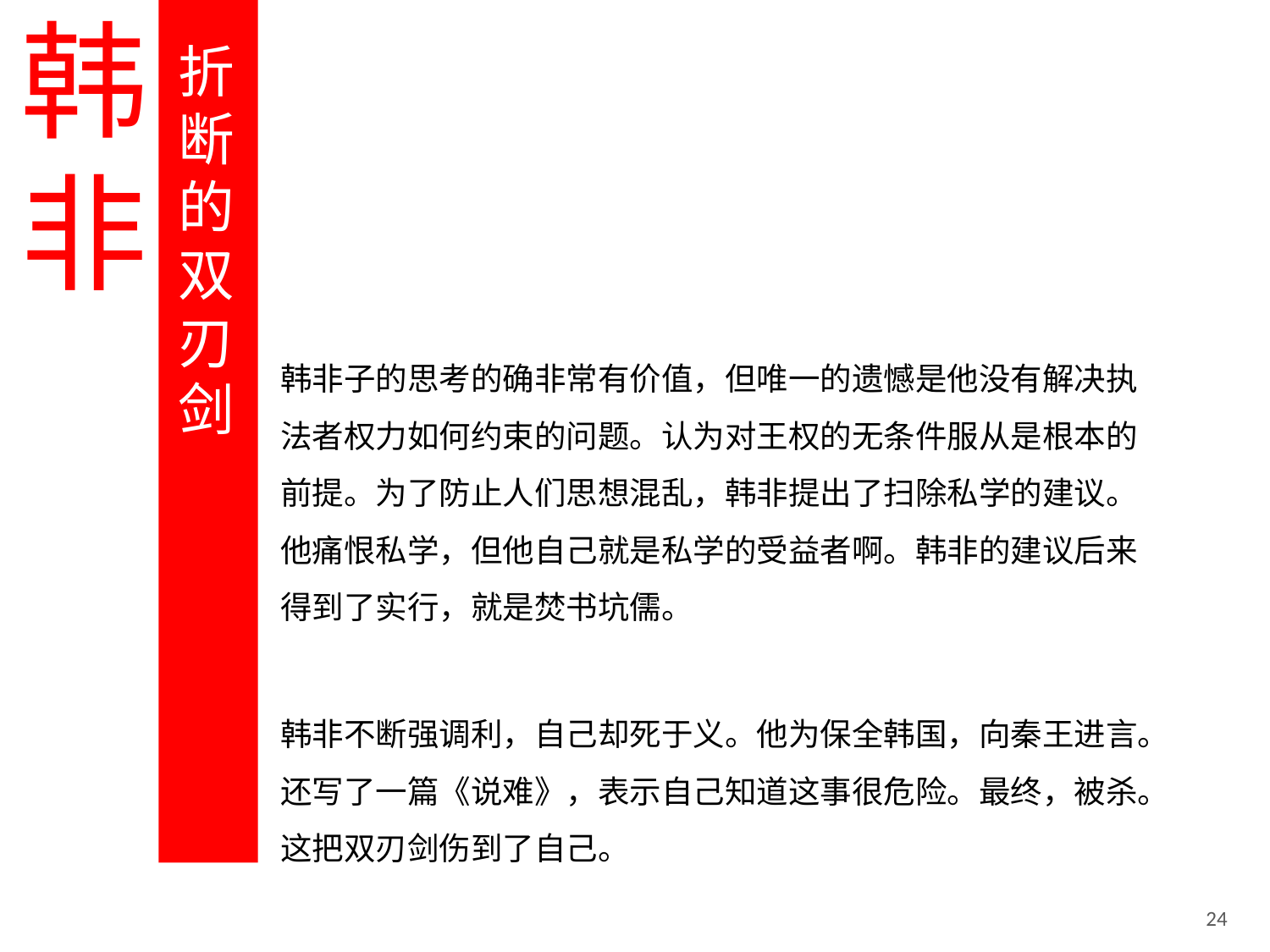

韩非
折断的双刃剑
韩非子的思考的确非常有价值，但唯一的遗憾是他没有解决执法者权力如何约束的问题。认为对王权的无条件服从是根本的前提。为了防止人们思想混乱，韩非提出了扫除私学的建议。他痛恨私学，但他自己就是私学的受益者啊。韩非的建议后来得到了实行，就是焚书坑儒。

韩非不断强调利，自己却死于义。他为保全韩国，向秦王进言。还写了一篇《说难》，表示自己知道这事很危险。最终，被杀。这把双刃剑伤到了自己。
24